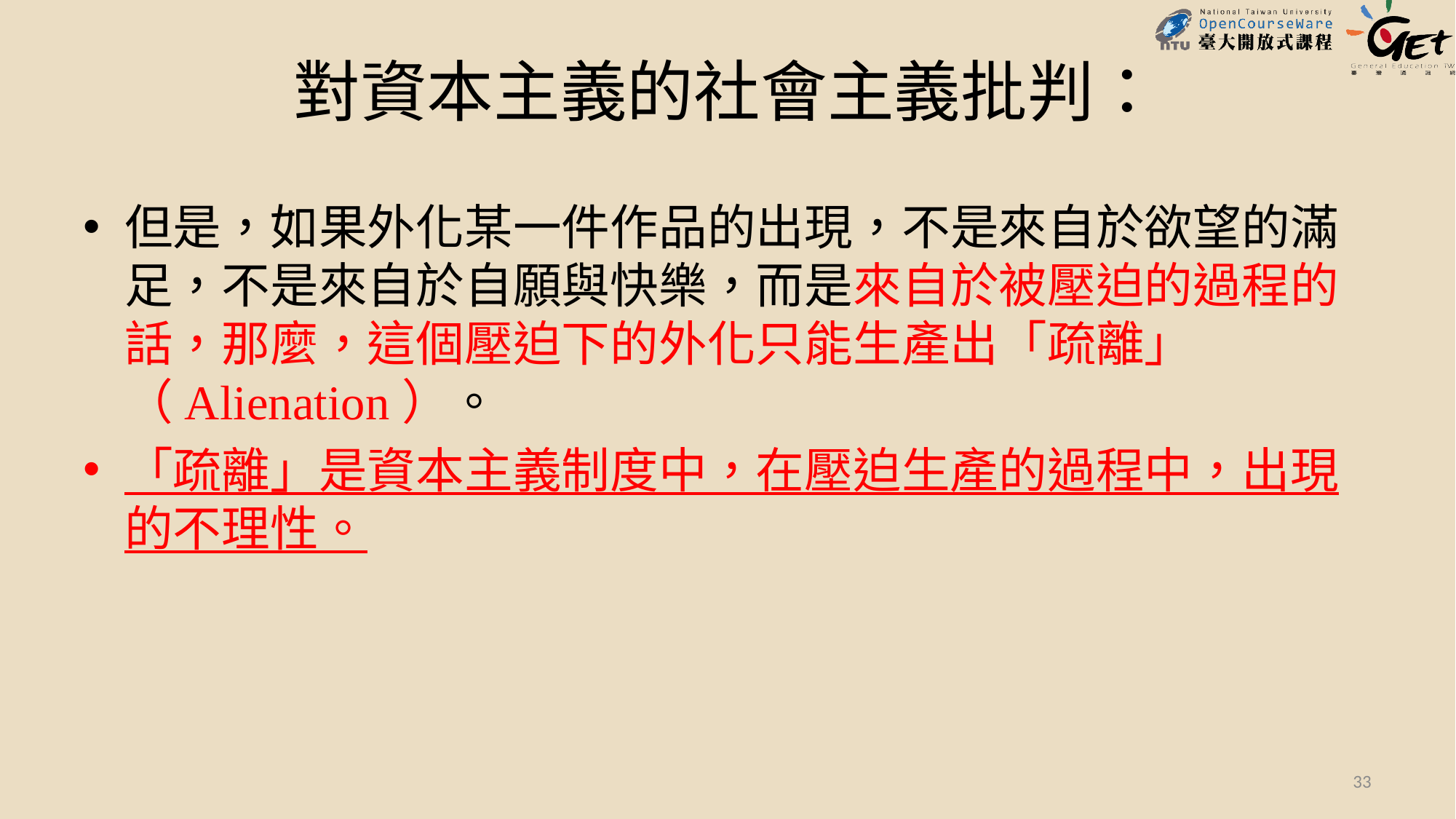

對資本主義的社會主義批判：
但是，如果外化某一件作品的出現，不是來自於欲望的滿足，不是來自於自願與快樂，而是來自於被壓迫的過程的話，那麼，這個壓迫下的外化只能生產出「疏離」（Alienation）。
「疏離」是資本主義制度中，在壓迫生產的過程中，出現的不理性。
33